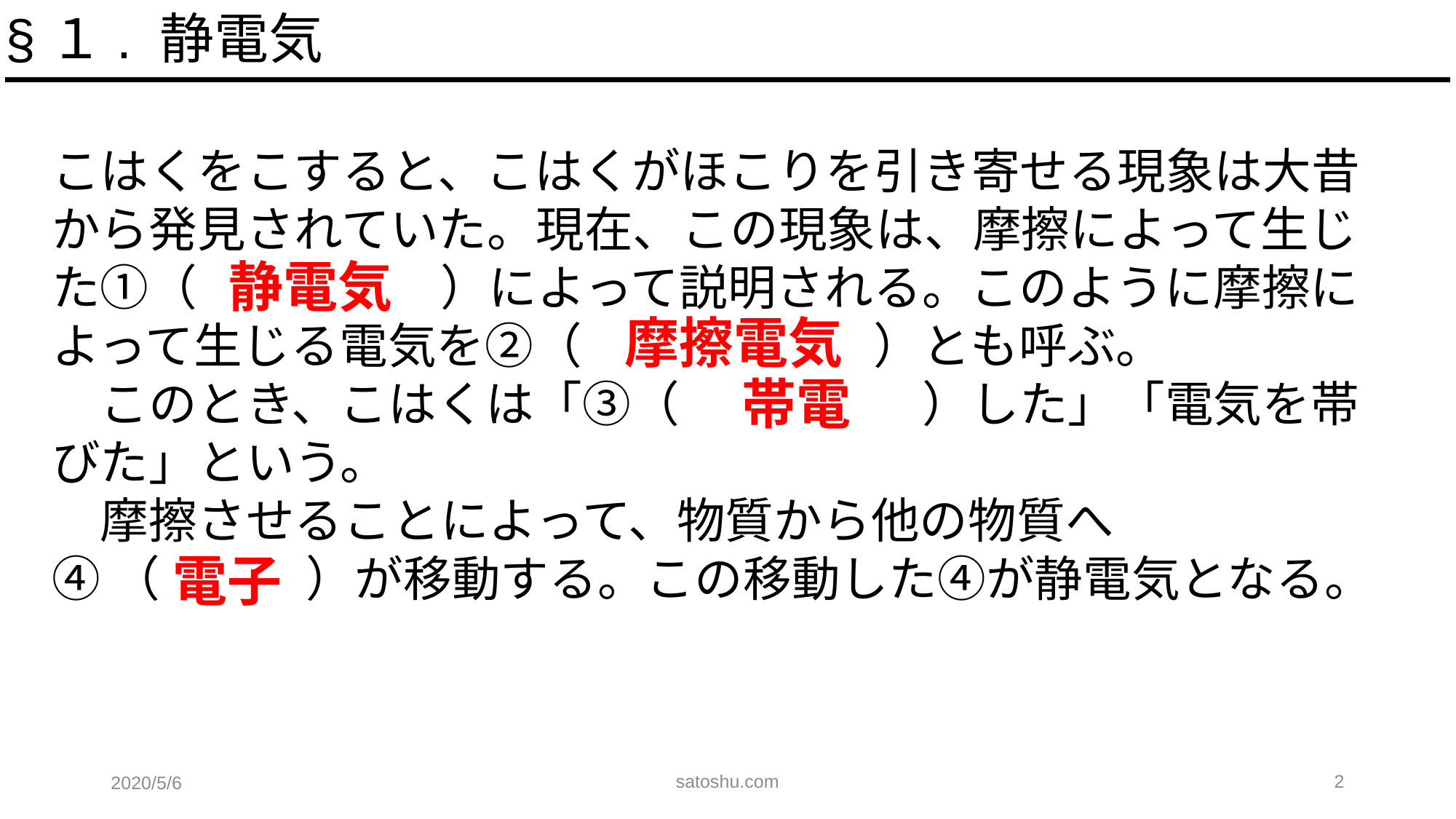

§１. 静電気
こはくをこすると、こはくがほこりを引き寄せる現象は大昔から発見されていた。現在、この現象は、摩擦によって生じた①（　　　　　）によって説明される。このように摩擦によって生じる電気を②（　　　　　　）とも呼ぶ。
　このとき、こはくは「③（　　　　　）した」「電気を帯びた」という。
　摩擦させることによって、物質から他の物質へ
④（　　　）が移動する。この移動した④が静電気となる。
静電気
摩擦電気
帯電
電子
satoshu.com
2
2020/5/6